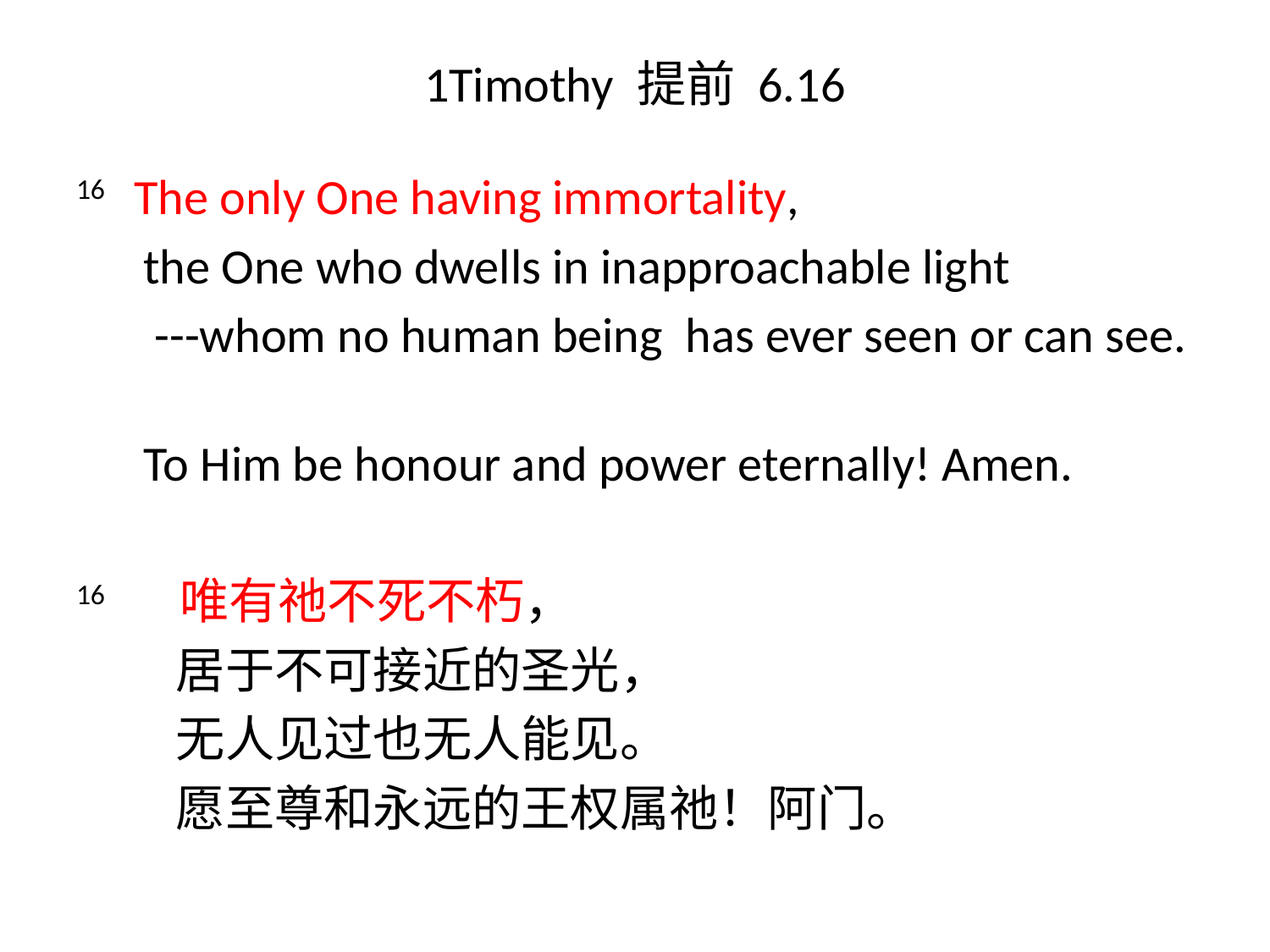

# 1Timothy 提前 6.16
16   The only One having immortality,
      the One who dwells in inapproachable light
       ---whom no human being  has ever seen or can see.
      To Him be honour and power eternally! Amen.

16      唯有祂不死不朽，
        居于不可接近的圣光，
        无人见过也无人能见。
        愿至尊和永远的王权属祂！阿门。